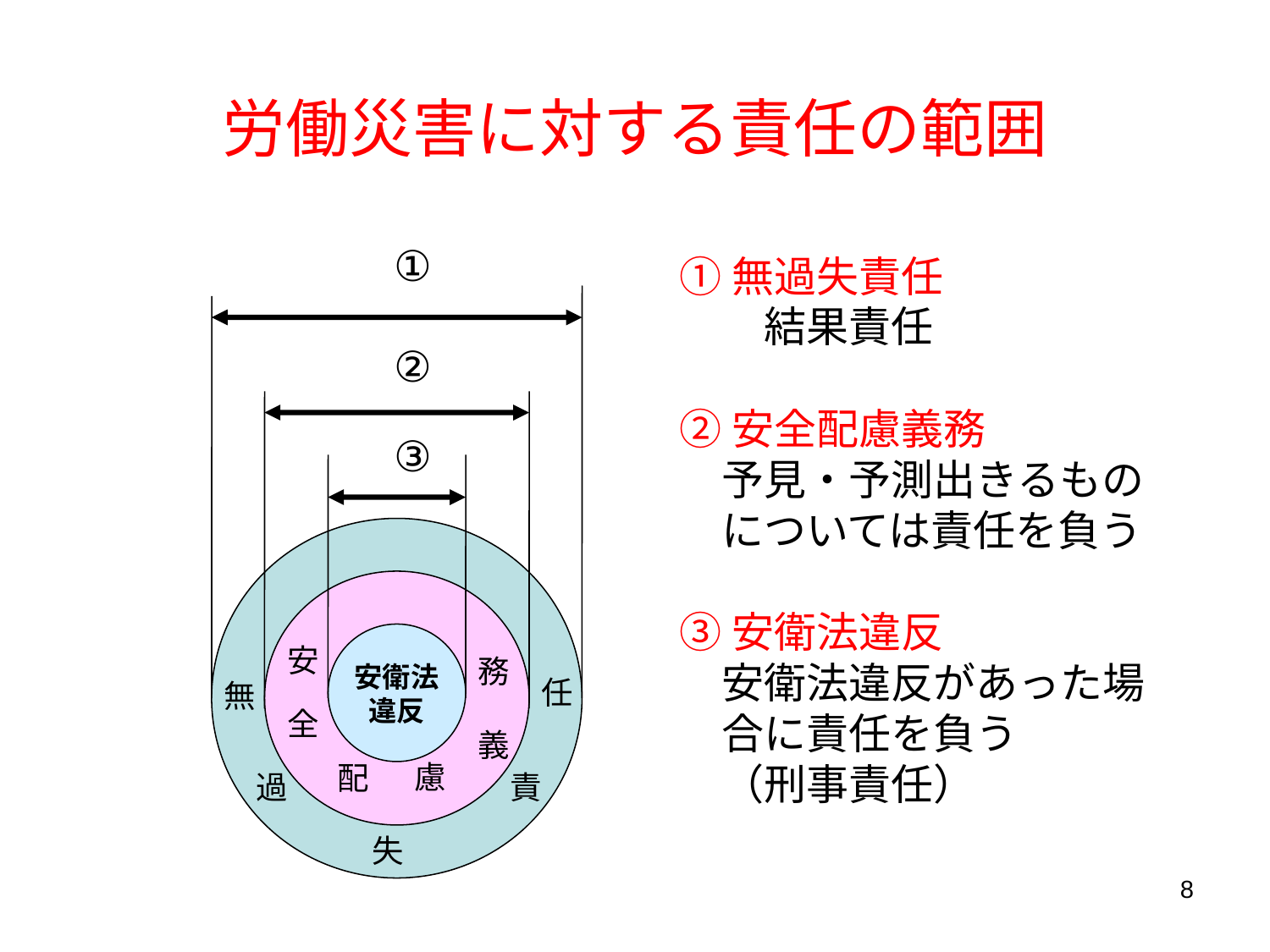

# 労働災害に対する責任の範囲
①無過失責任
　　結果責任

②安全配慮義務
　予見・予測出きるもの
　については責任を負う

③安衛法違反
　安衛法違反があった場
　合に責任を負う
　（刑事責任）
①

②

③

安衛法
違反
安
務
任
無
全
義
慮
配
過
責
失

8